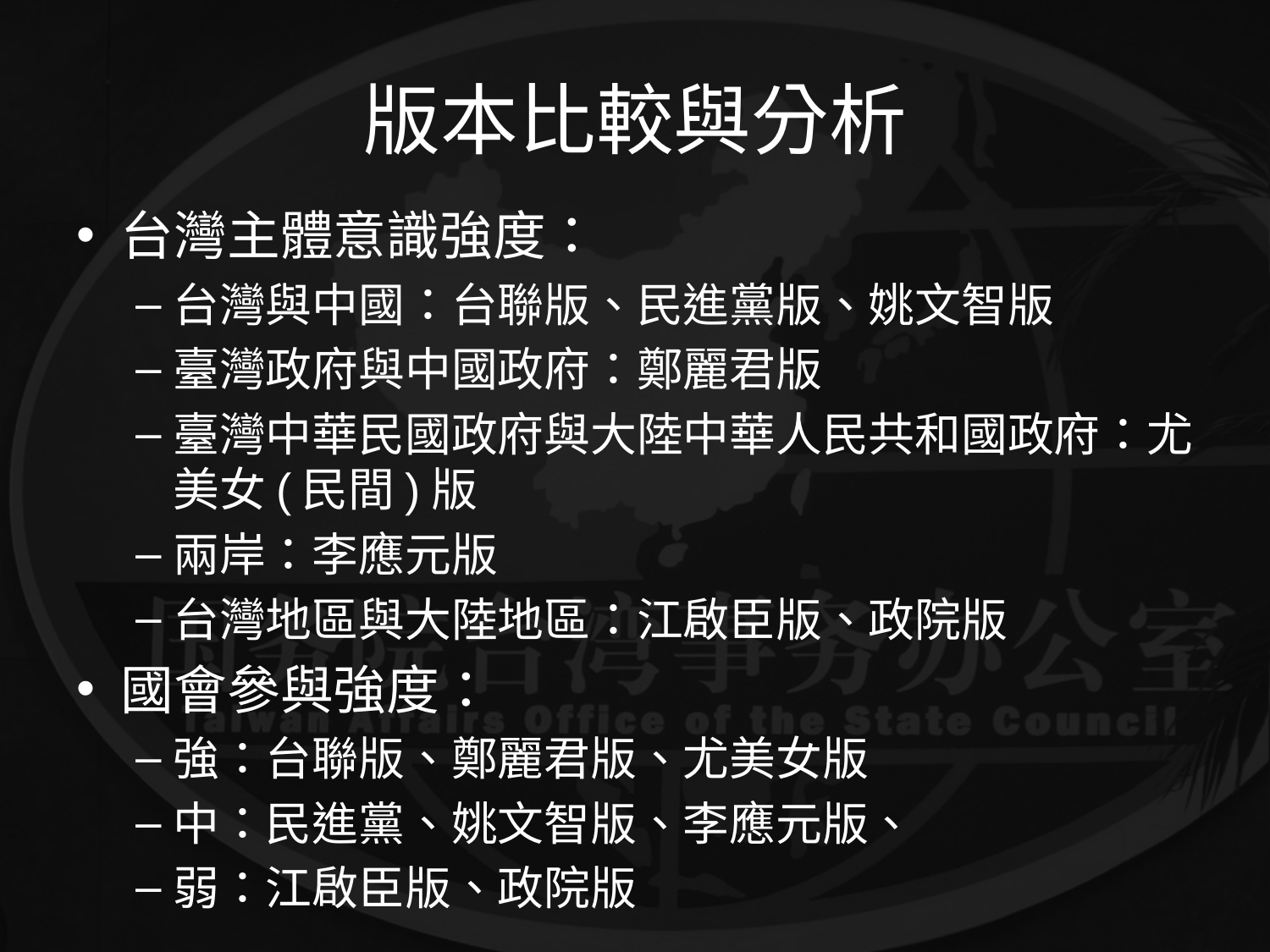

# 版本比較與分析
台灣主體意識強度：
台灣與中國：台聯版、民進黨版、姚文智版
臺灣政府與中國政府：鄭麗君版
臺灣中華民國政府與大陸中華人民共和國政府：尤美女(民間)版
兩岸：李應元版
台灣地區與大陸地區：江啟臣版、政院版
國會參與強度：
強：台聯版、鄭麗君版、尤美女版
中：民進黨、姚文智版、李應元版、
弱：江啟臣版、政院版